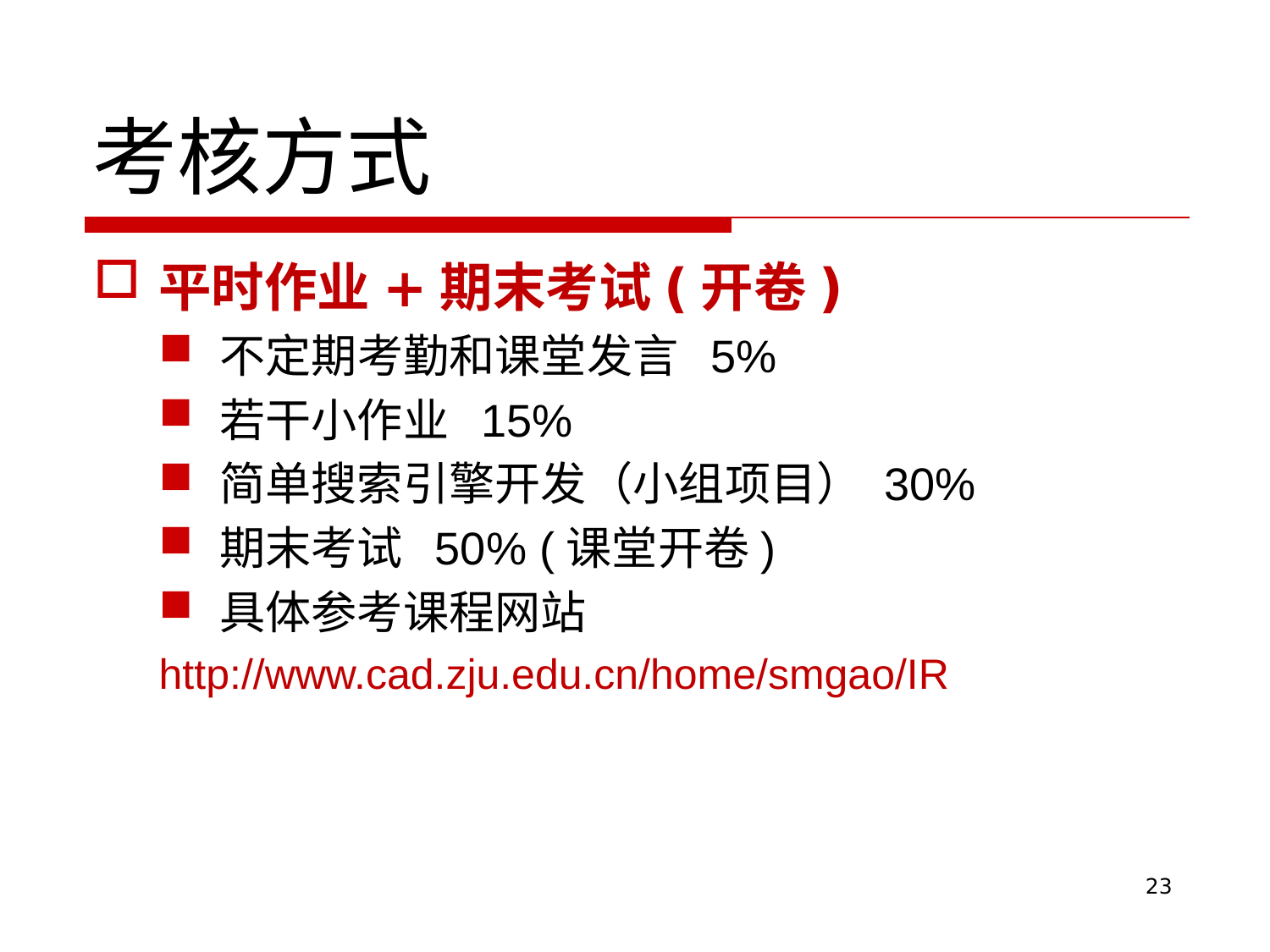

# 考核方式
平时作业+期末考试(开卷)
不定期考勤和课堂发言  5%
若干小作业  15%
简单搜索引擎开发（小组项目） 30%
期末考试  50% (课堂开卷)
具体参考课程网站
http://www.cad.zju.edu.cn/home/smgao/IR
23